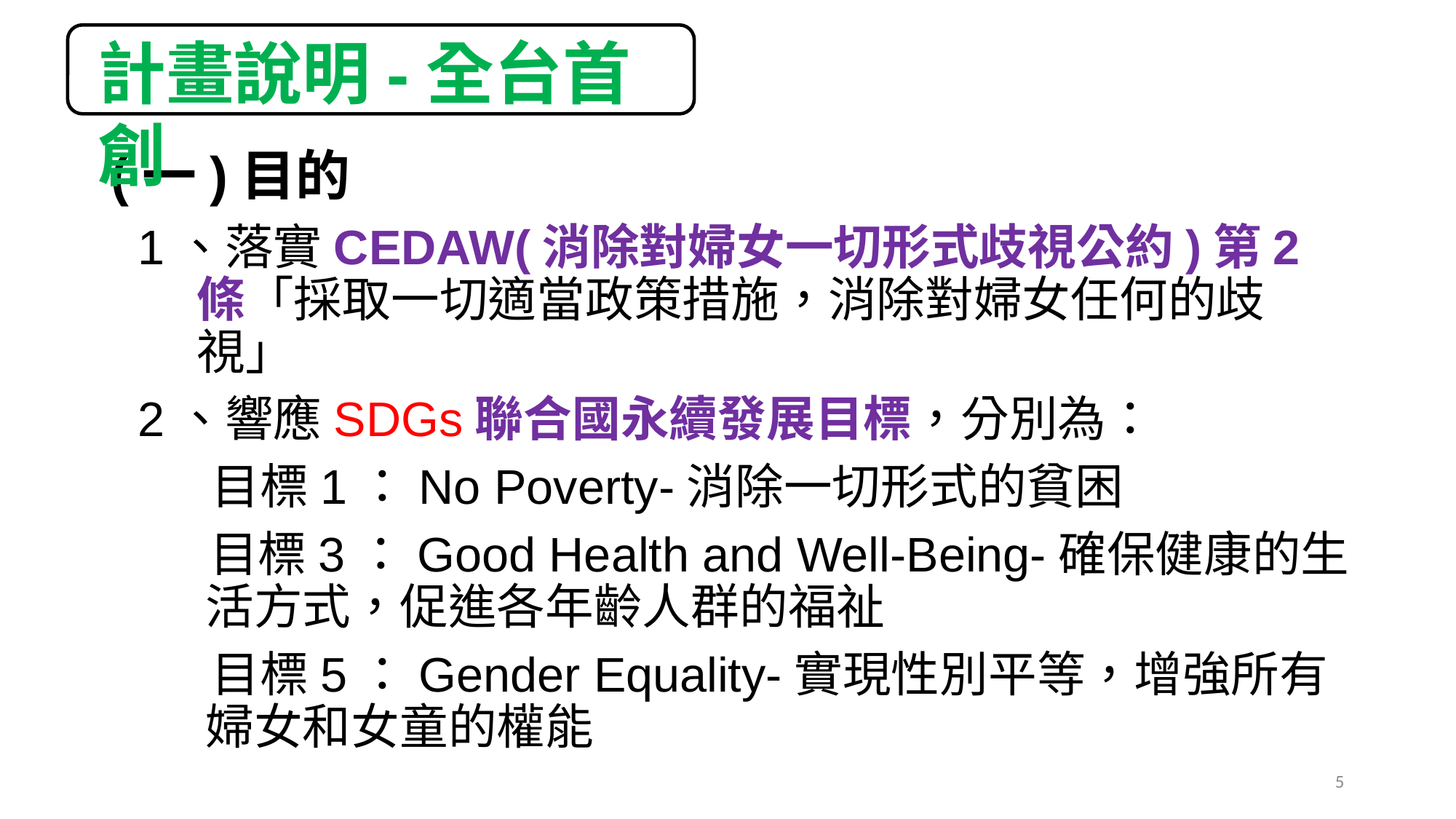

計畫說明-全台首創
(一)目的
  1、落實CEDAW(消除對婦女一切形式歧視公約)第2條「採取一切適當政策措施，消除對婦女任何的歧視」
  2、響應SDGs聯合國永續發展目標，分別為：
        目標1：No Poverty-消除一切形式的貧困
        目標3：Good Health and Well-Being-確保健康的生活方式，促進各年齡人群的福祉
        目標5：Gender Equality-實現性別平等，增強所有婦女和女童的權能

5